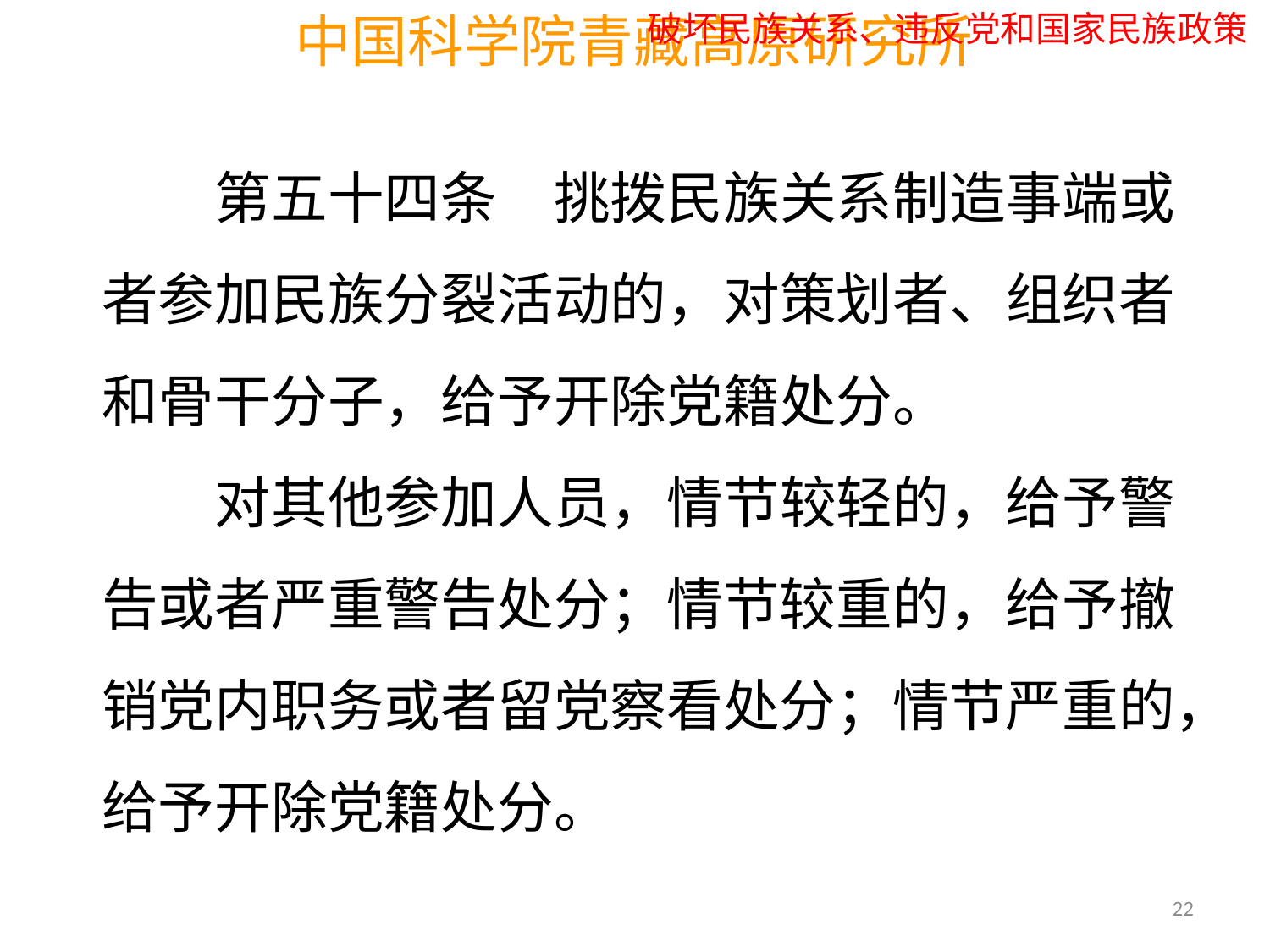

破坏民族关系、违反党和国家民族政策
　　第五十四条　挑拨民族关系制造事端或者参加民族分裂活动的，对策划者、组织者和骨干分子，给予开除党籍处分。
　　对其他参加人员，情节较轻的，给予警告或者严重警告处分；情节较重的，给予撤销党内职务或者留党察看处分；情节严重的，给予开除党籍处分。
22